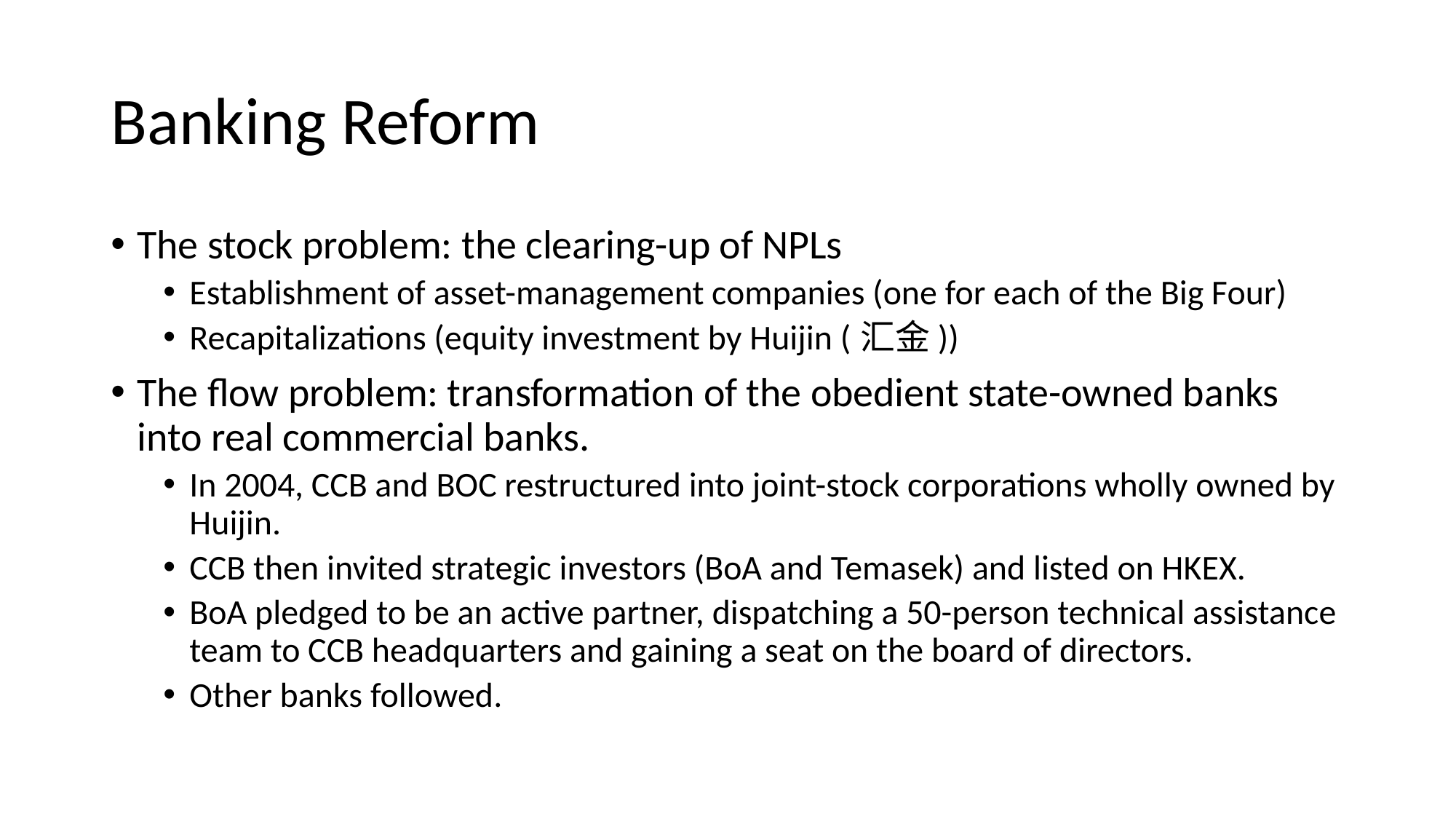

# Banking Reform
The stock problem: the clearing-up of NPLs
Establishment of asset-management companies (one for each of the Big Four)
Recapitalizations (equity investment by Huijin (汇金))
The flow problem: transformation of the obedient state-owned banks into real commercial banks.
In 2004, CCB and BOC restructured into joint-stock corporations wholly owned by Huijin.
CCB then invited strategic investors (BoA and Temasek) and listed on HKEX.
BoA pledged to be an active partner, dispatching a 50-person technical assistance team to CCB headquarters and gaining a seat on the board of directors.
Other banks followed.